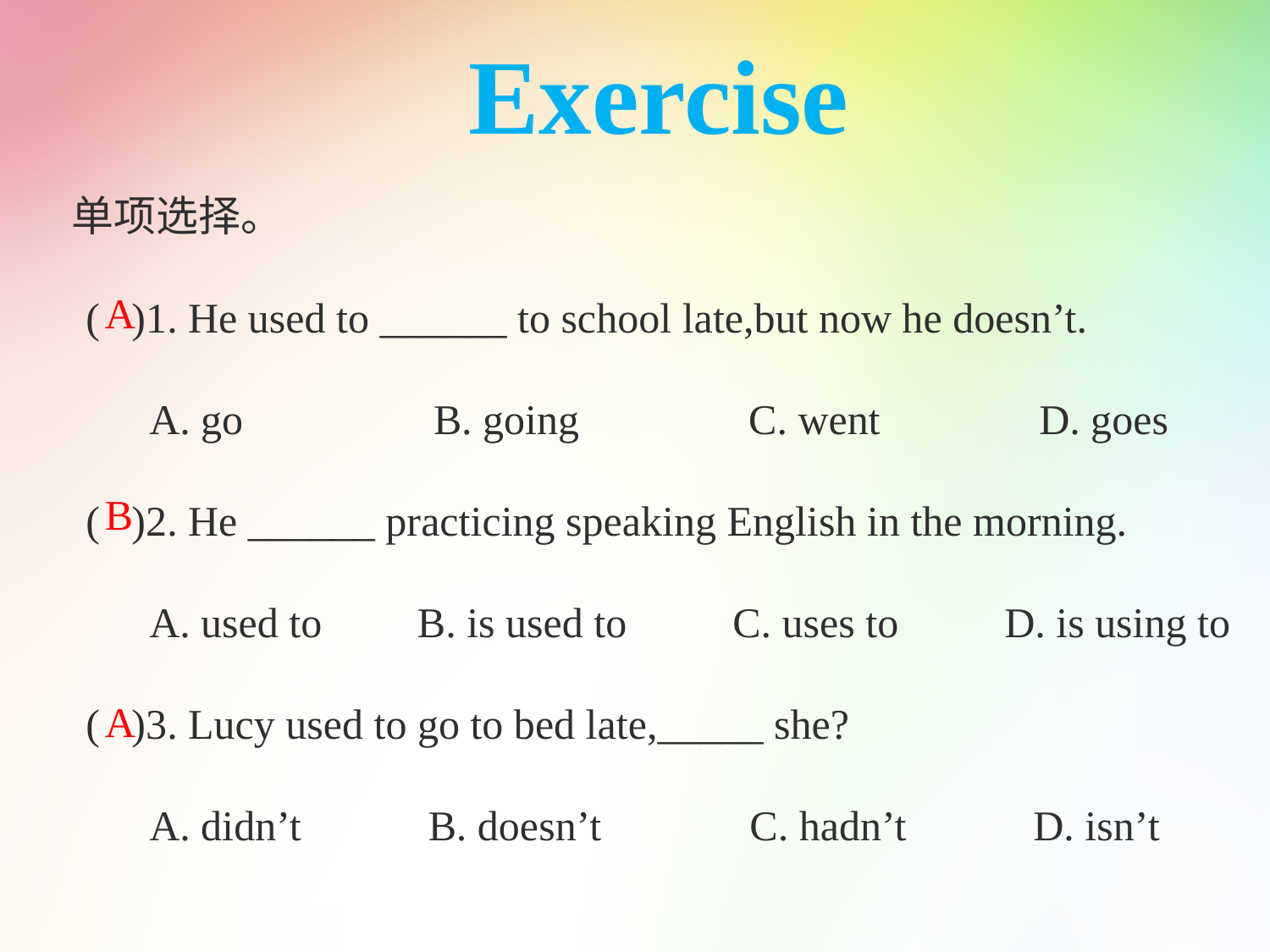

Exercise
   单项选择。
     (   )1. He used to ______ to school late,but now he doesn’t.
           A. go                  B. going                C. went               D. goes
     (   )2. He ______ practicing speaking English in the morning.
           A. used to         B. is used to          C. uses to          D. is using to
     (   )3. Lucy used to go to bed late,_____ she?
           A. didn’t            B. doesn’t              C. hadn’t            D. isn’t
A
B
A